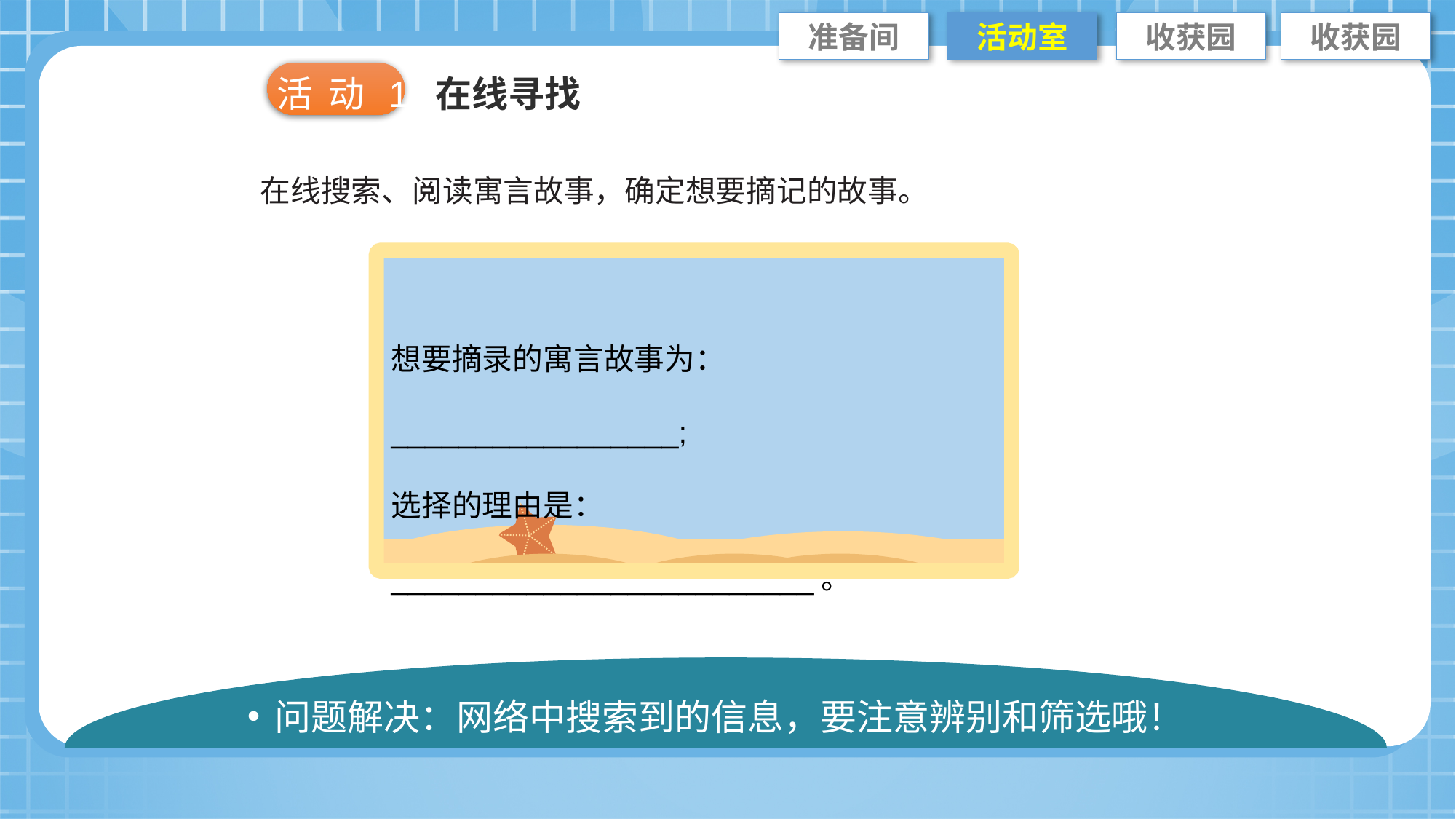

准备间
活动室
收获园
收获园

活动1

在线寻找
在线搜索、阅读寓言故事，确定想要摘记的故事。

想要摘录的寓言故事为：_________________;
选择的理由是：_________________________。
问题解决：网络中搜索到的信息，要注意辨别和筛选哦！